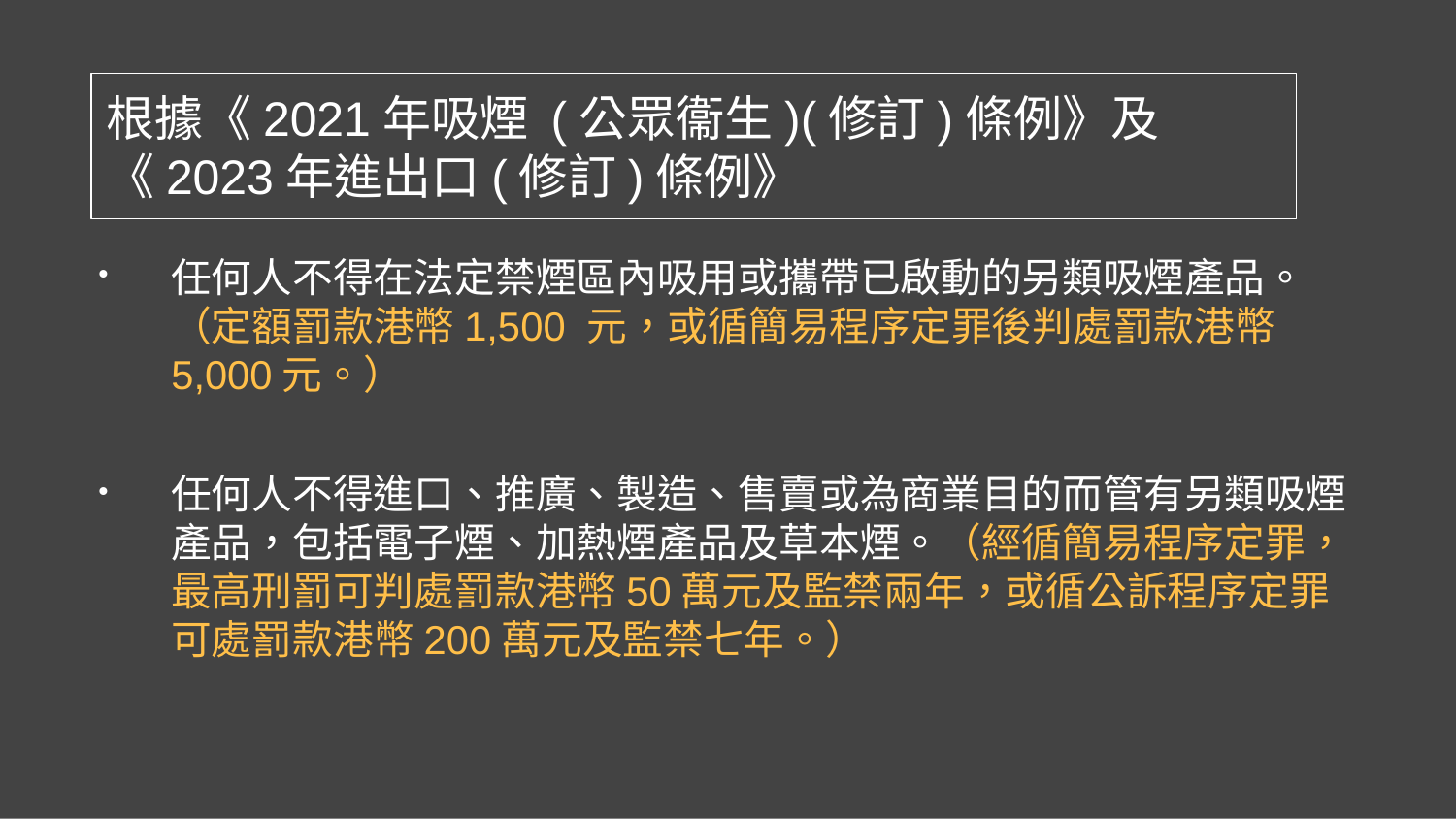

根據《2021年吸煙 (公眾衞生)(修訂)條例》及
《2023年進出口(修訂)條例》
任何人不得在法定禁煙區內吸用或攜帶已啟動的另類吸煙產品。（定額罰款港幣1,500 元，或循簡易程序定罪後判處罰款港幣5,000元。）

任何人不得進口、推廣、製造、售賣或為商業目的而管有另類吸煙產品，包括電子煙、加熱煙產品及草本煙。（經循簡易程序定罪，最高刑罰可判處罰款港幣50萬元及監禁兩年，或循公訴程序定罪可處罰款港幣200萬元及監禁七年。）